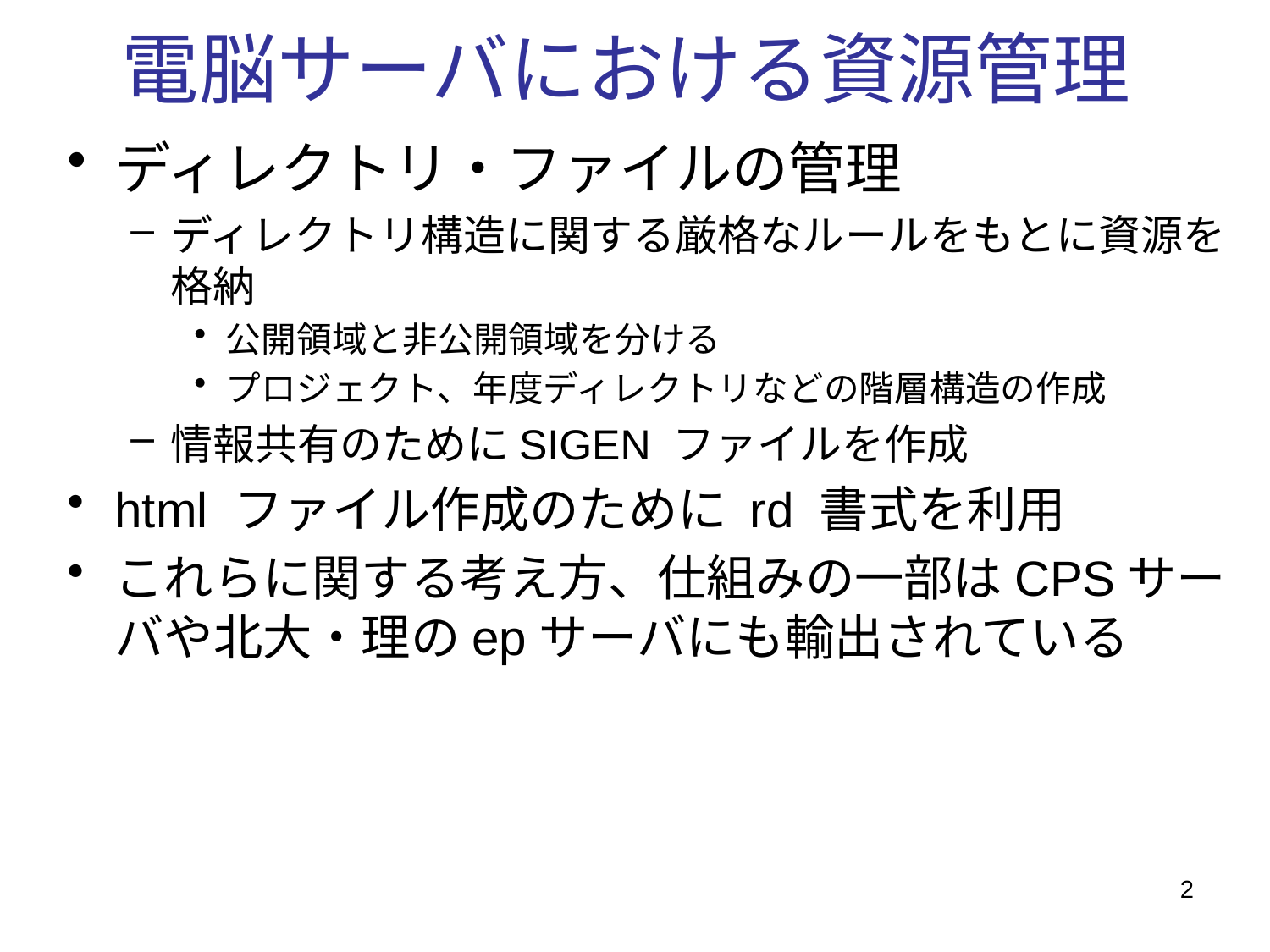

# 電脳サーバにおける資源管理
ディレクトリ・ファイルの管理
ディレクトリ構造に関する厳格なルールをもとに資源を格納
公開領域と非公開領域を分ける
プロジェクト、年度ディレクトリなどの階層構造の作成
情報共有のためにSIGEN ファイルを作成
html ファイル作成のために rd 書式を利用
これらに関する考え方、仕組みの一部はCPSサーバや北大・理のepサーバにも輸出されている
2